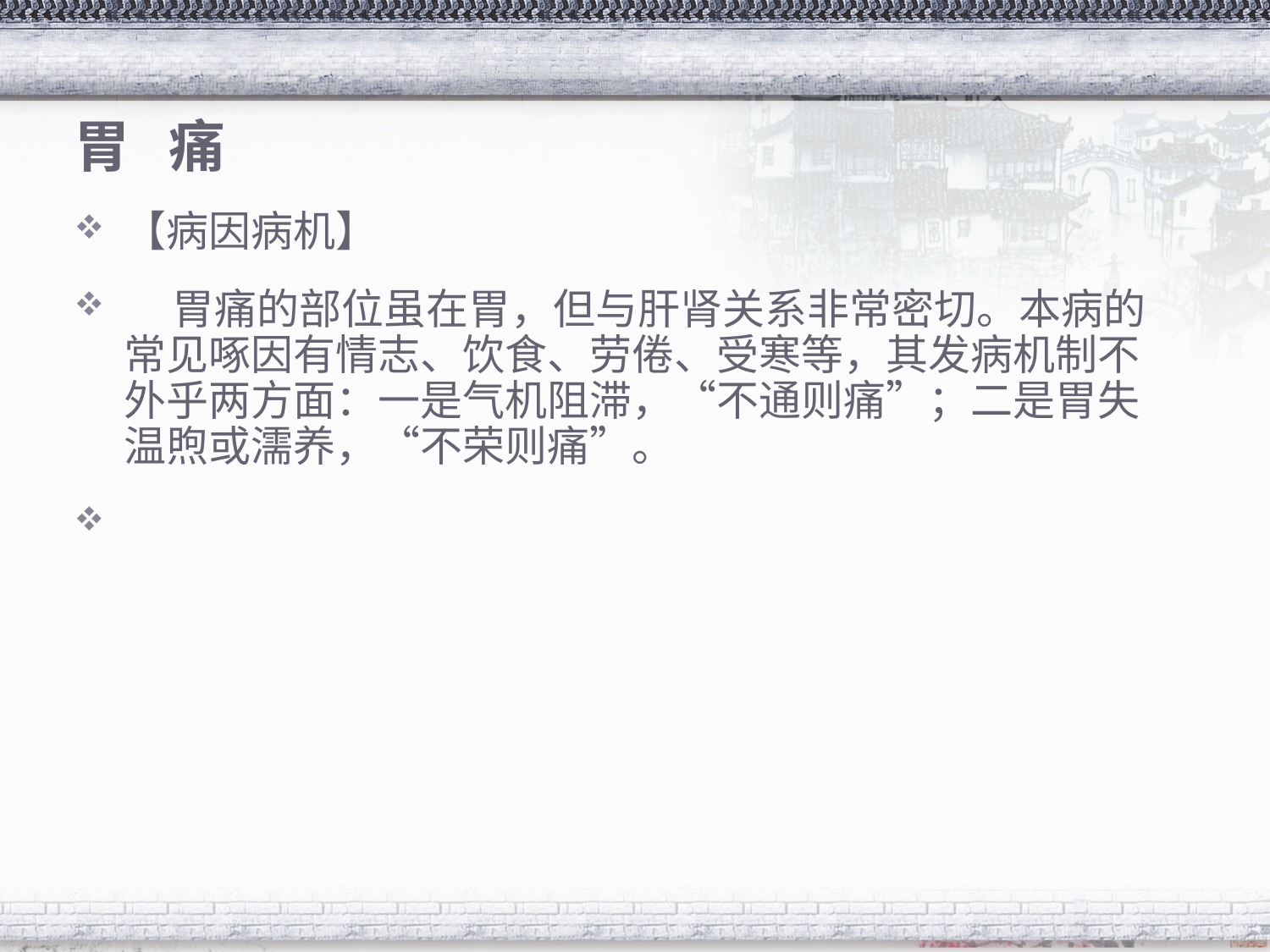

# 胃   痛
【病因病机】
    胃痛的部位虽在胃，但与肝肾关系非常密切。本病的常见啄因有情志、饮食、劳倦、受寒等，其发病机制不外乎两方面：一是气机阻滞，“不通则痛”；二是胃失温煦或濡养，“不荣则痛”。